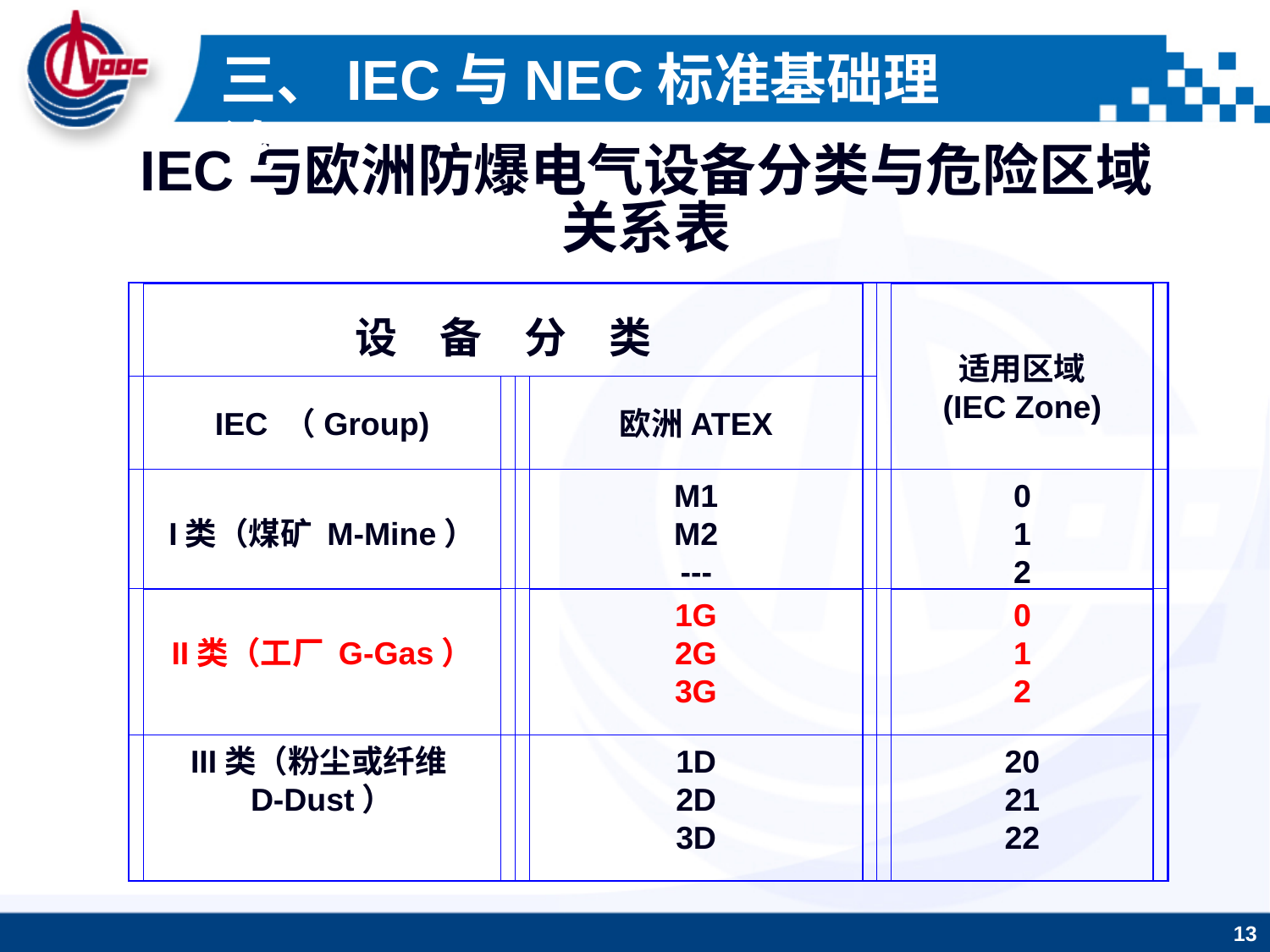

三、IEC与NEC标准基础理论
IEC与欧洲防爆电气设备分类与危险区域
关系表

设　备　分　类

适用区域
(IEC Zone)

IEC （Group)

欧洲ATEX

I类（煤矿 M-Mine）

M1
M2
---

0
1
2

II类（工厂 G-Gas）

1G
2G
3G

0
1
2

III类（粉尘或纤维
D-Dust）

1D
2D
3D

20
21
22